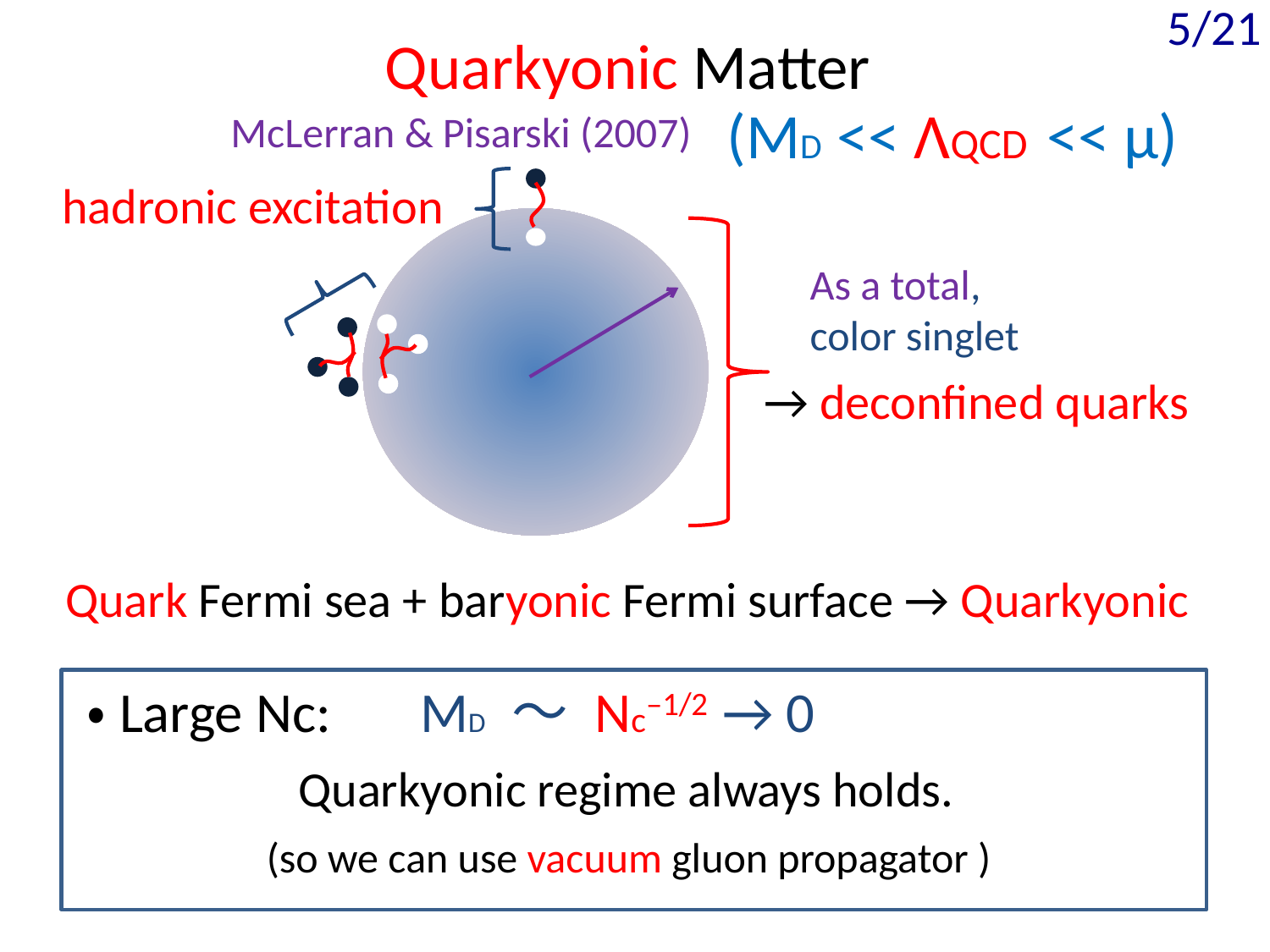

5/21
Quarkyonic Matter
(MD << ΛQCD  << μ)
McLerran & Pisarski (2007)
hadronic excitation

As a total,
color singlet
→ deconfined quarks

Quark Fermi sea + baryonic Fermi surface → Quarkyonic

・Large Nc:       MD 〜 Nc–1/2  → 0
Quarkyonic regime always holds.
(so we can use vacuum gluon propagator )